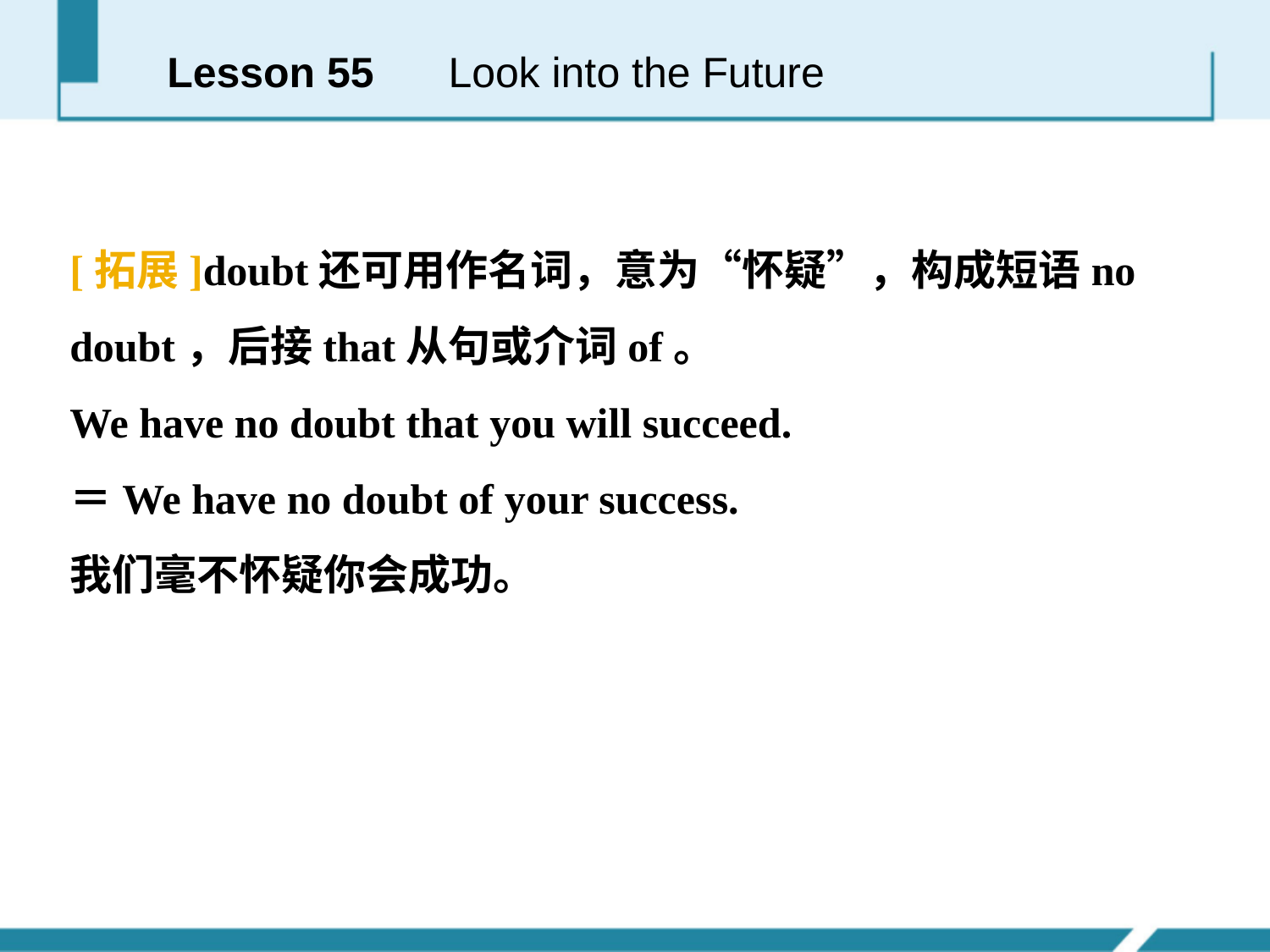

Lesson 55 　Look into the Future

[拓展]doubt还可用作名词，意为“怀疑”，构成短语no doubt，后接that从句或介词of。
We have no doubt that you will succeed.
＝We have no doubt of your success.
我们毫不怀疑你会成功。